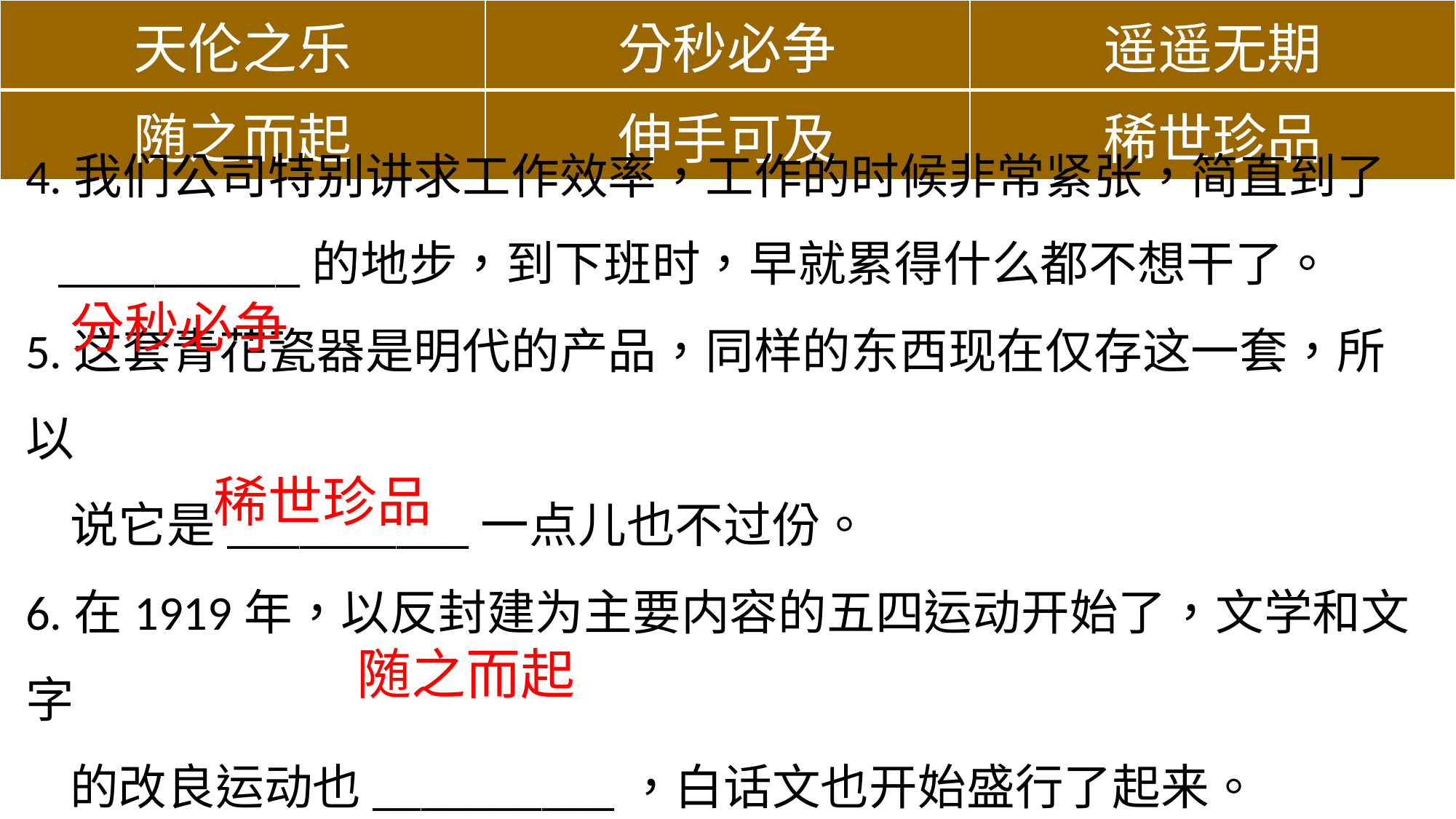

| 天伦之乐 | 分秒必争 | 遥遥无期 |
| --- | --- | --- |
| 随之而起 | 伸手可及 | 稀世珍品 |
4.我们公司特别讲求工作效率，工作的时候非常紧张，简直到了
   __________的地步，到下班时，早就累得什么都不想干了。
5.这套青花瓷器是明代的产品，同样的东西现在仅存这一套，所以
   说它是__________一点儿也不过份。
6.在1919年，以反封建为主要内容的五四运动开始了，文学和文字
   的改良运动也__________，白话文也开始盛行了起来。
分秒必争
稀世珍品
随之而起